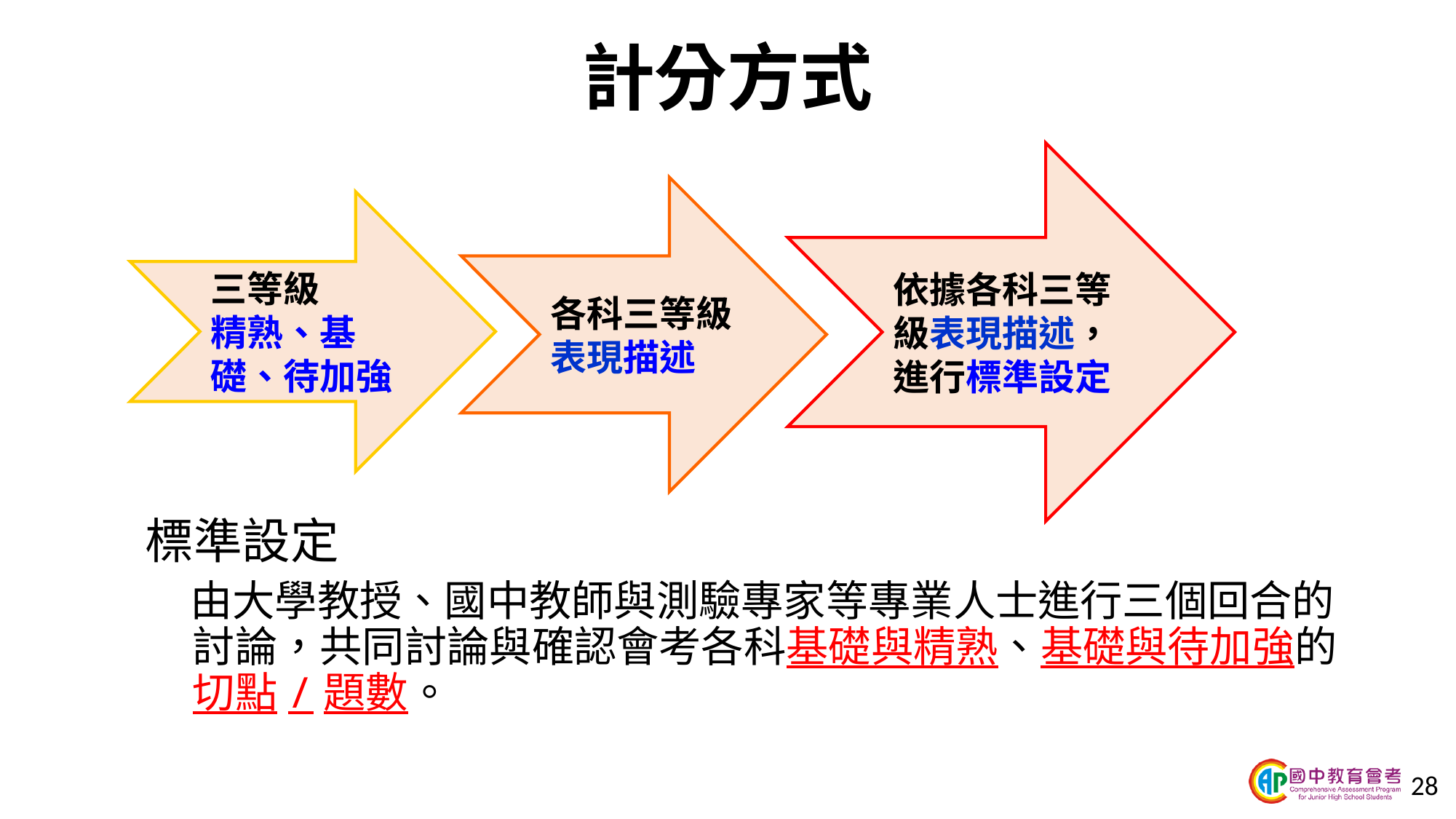

# 計分方式
依據各科三等級表現描述，進行標準設定
各科三等級
表現描述

三等級
精熟、基礎、待加強

標準設定
 由大學教授、國中教師與測驗專家等專業人士進行三個回合的討論，共同討論與確認會考各科基礎與精熟、基礎與待加強的切點/題數。
28